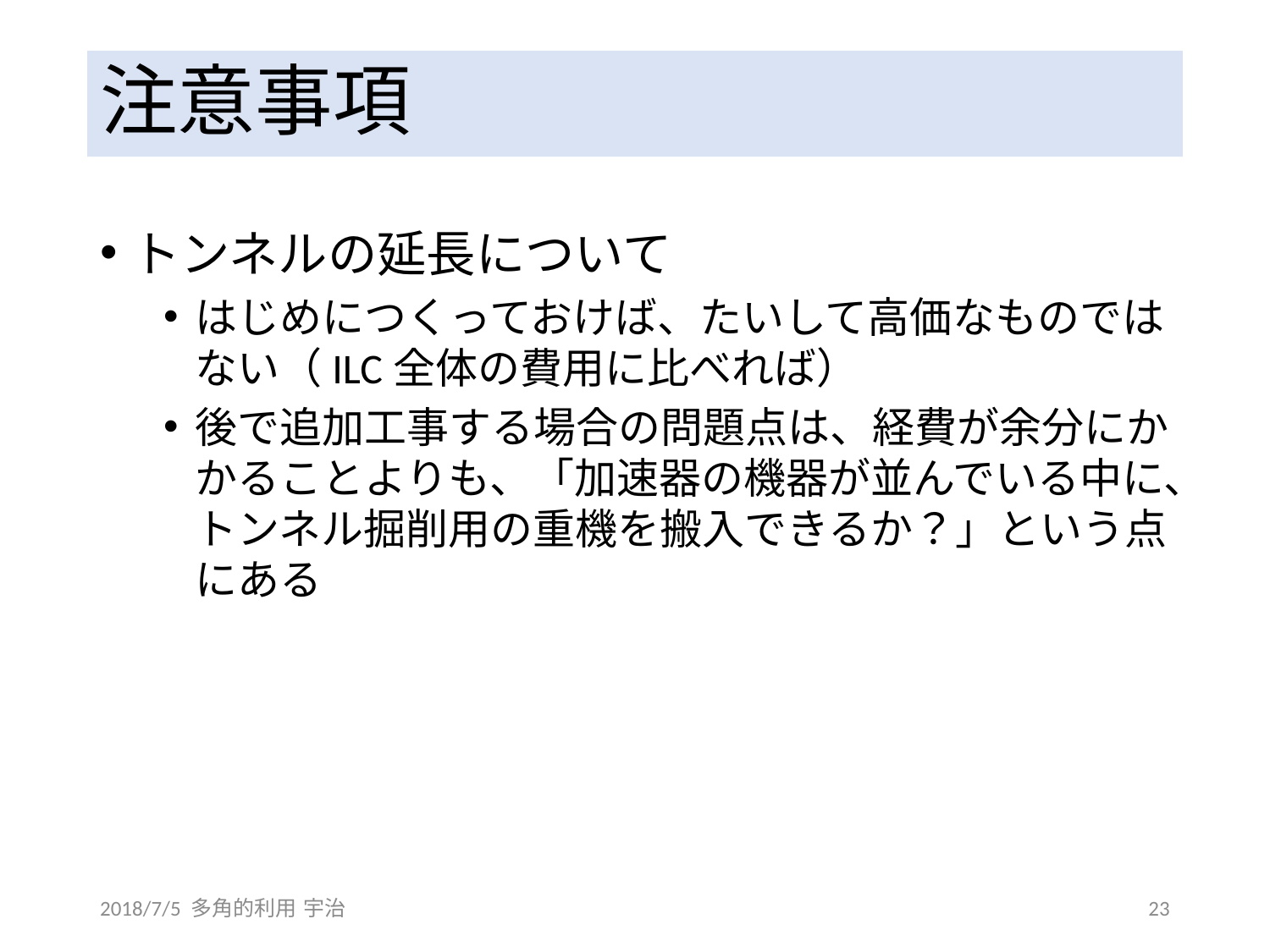

# 注意事項
トンネルの延長について
はじめにつくっておけば、たいして高価なものではない（ILC全体の費用に比べれば）
後で追加工事する場合の問題点は、経費が余分にかかることよりも、「加速器の機器が並んでいる中に、トンネル掘削用の重機を搬入できるか？」という点にある
2018/7/5 多角的利用 宇治
23